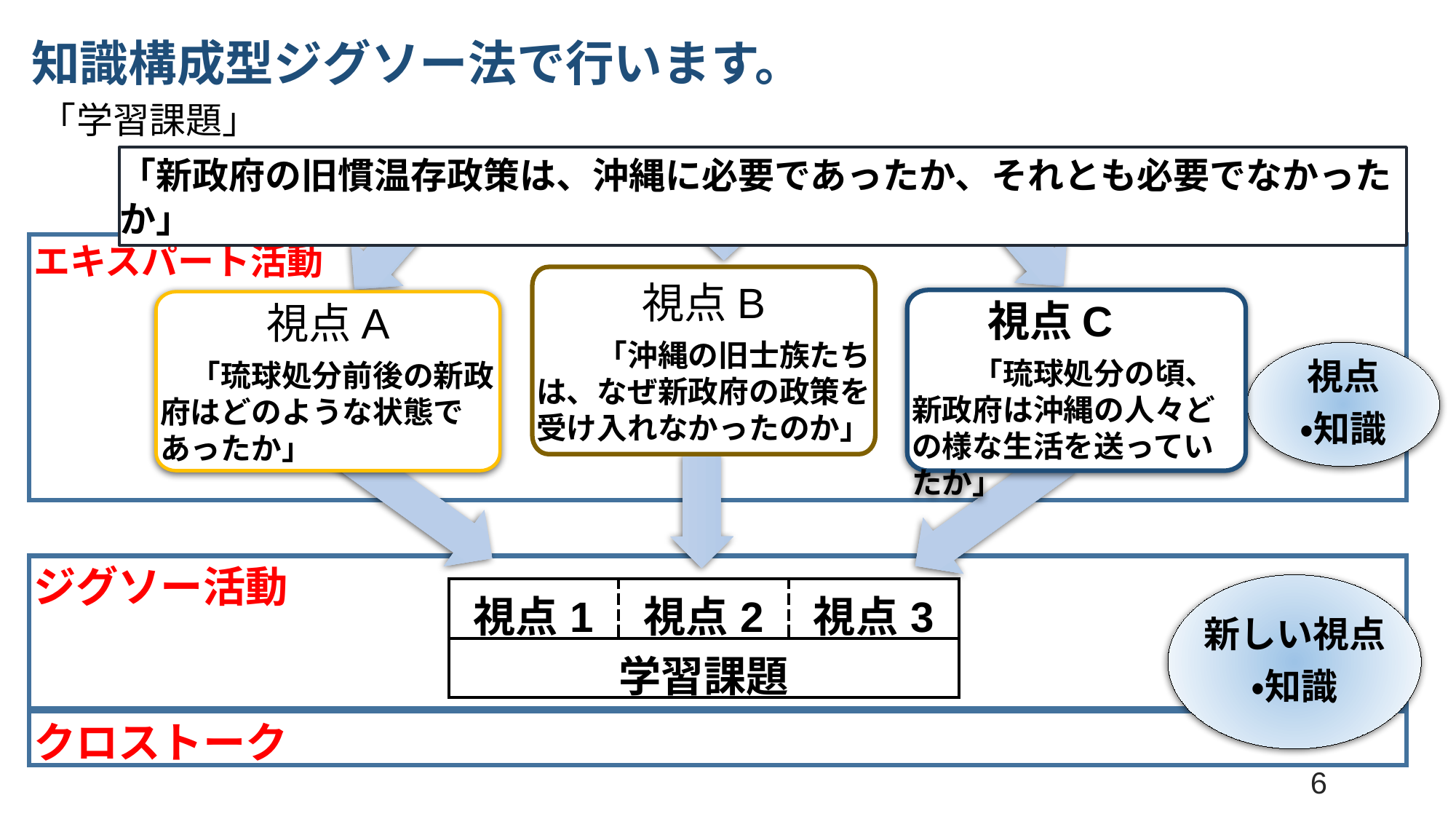

知識構成型ジグソー法で行います。
「学習課題」
「新政府の旧慣温存政策は、沖縄に必要であったか、それとも必要でなかったか」

エキスパート活動
視点B
　　「沖縄の旧士族たちは、なぜ新政府の政策を受け入れなかったのか」

視点C
　　「琉球処分の頃、新政府は沖縄の人々どの様な生活を送っていたか」

視点A
　「琉球処分前後の新政府はどのような状態であったか」

視点
・知識
ジグソー活動
新しい視点
・知識
| 視点1 | 視点2 | 視点3 |
| --- | --- | --- |
| 学習課題 |  |  |
クロストーク
6